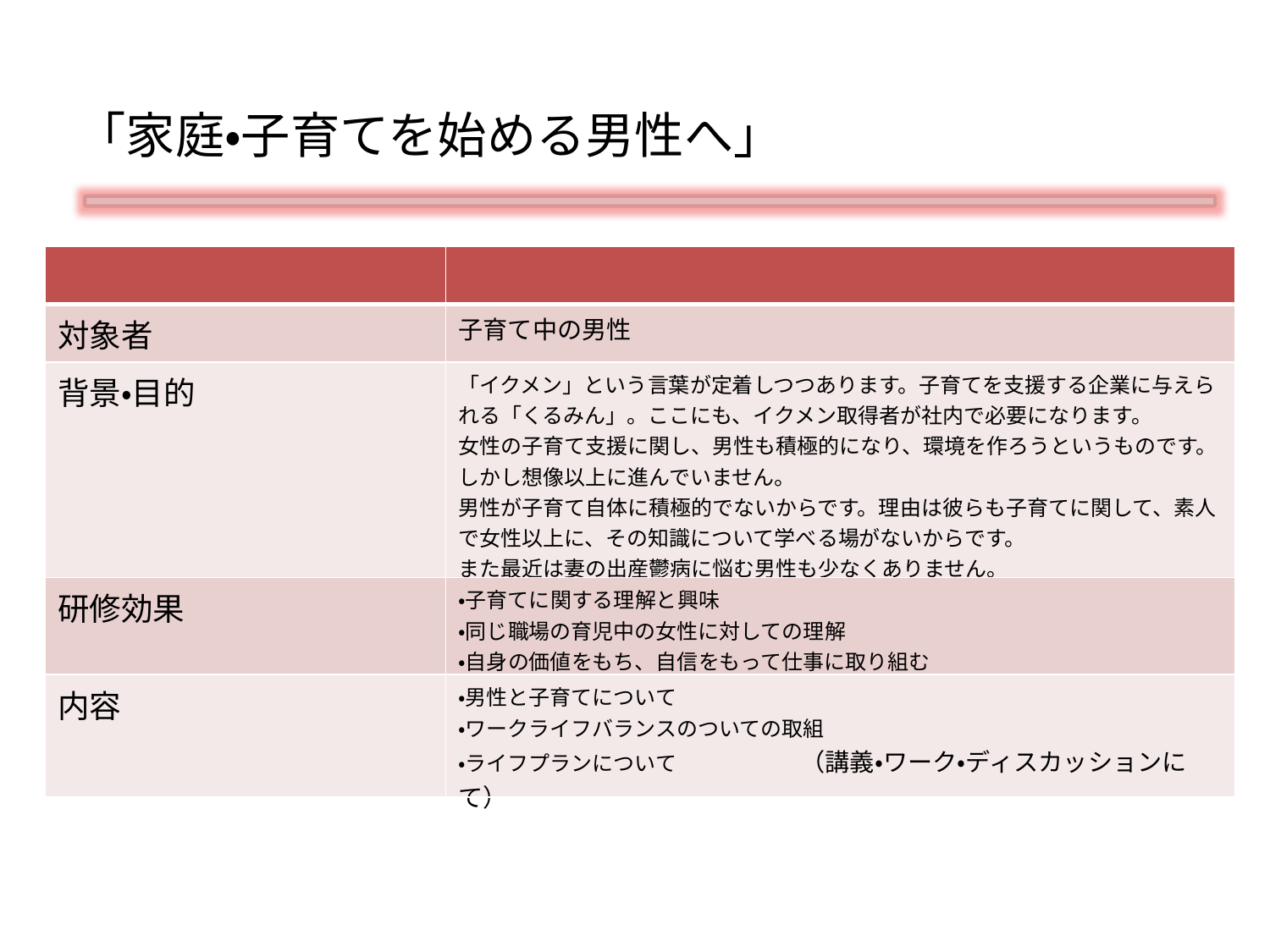

「家庭・子育てを始める男性へ」

|  |  |
| --- | --- |
| 対象者 | 子育て中の男性 |
| 背景・目的 | 「イクメン」という言葉が定着しつつあります。子育てを支援する企業に与えられる「くるみん」。ここにも、イクメン取得者が社内で必要になります。 女性の子育て支援に関し、男性も積極的になり、環境を作ろうというものです。 しかし想像以上に進んでいません。 男性が子育て自体に積極的でないからです。理由は彼らも子育てに関して、素人で女性以上に、その知識について学べる場がないからです。 また最近は妻の出産鬱病に悩む男性も少なくありません。 このセミナーで男性が子育てに関わるメリット・スキルを学びます。 |
| 研修効果 | ・子育てに関する理解と興味 ・同じ職場の育児中の女性に対しての理解 ・自身の価値をもち、自信をもって仕事に取り組む |
| 内容 | ・男性と子育てについて ・ワークライフバランスのついての取組 ・ライフプランについて　　　　　（講義・ワーク・ディスカッションにて） |